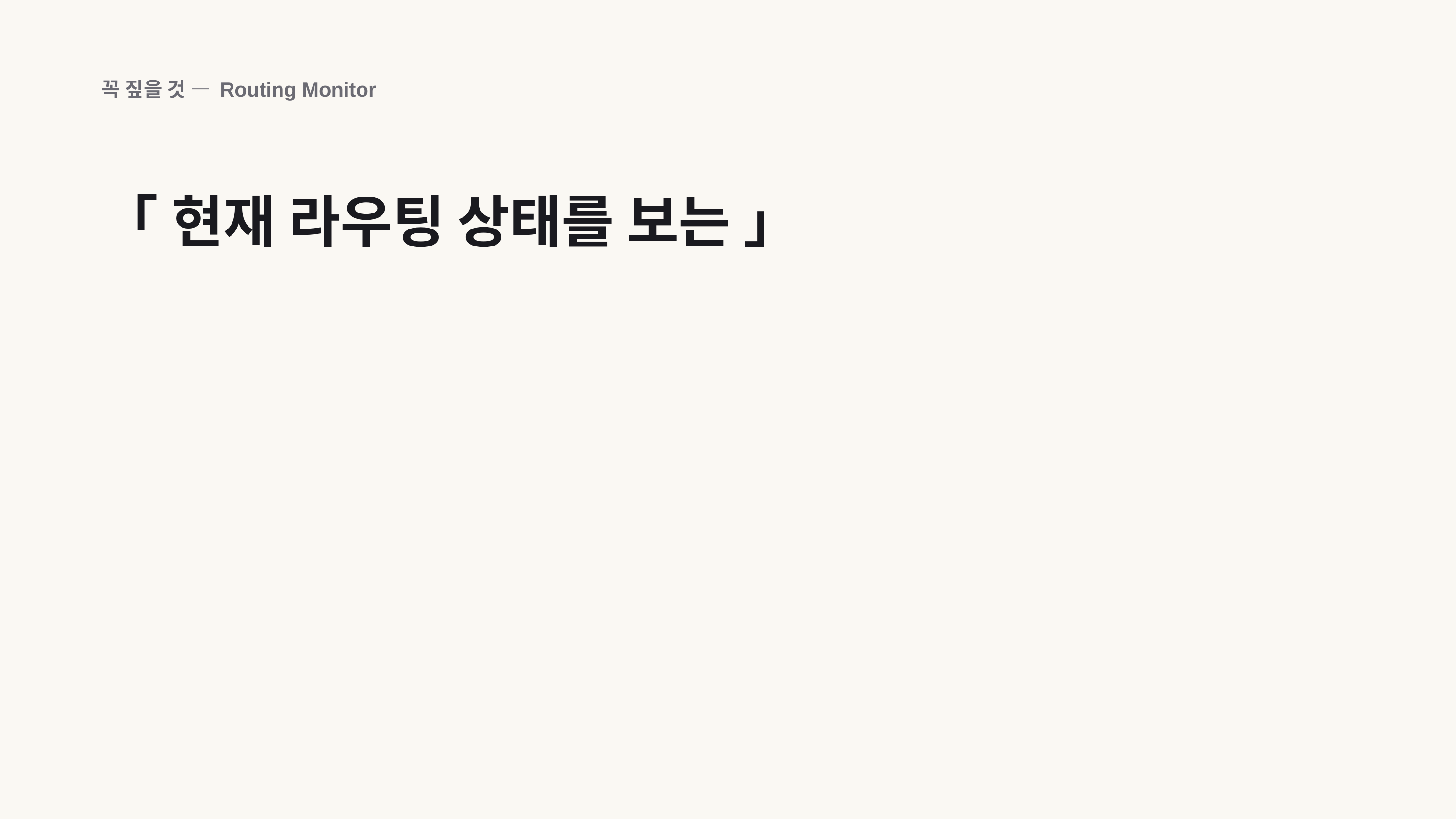

꼭 짚을 것 — Routing Monitor
「 현재 라우팅 상태를 보는 」